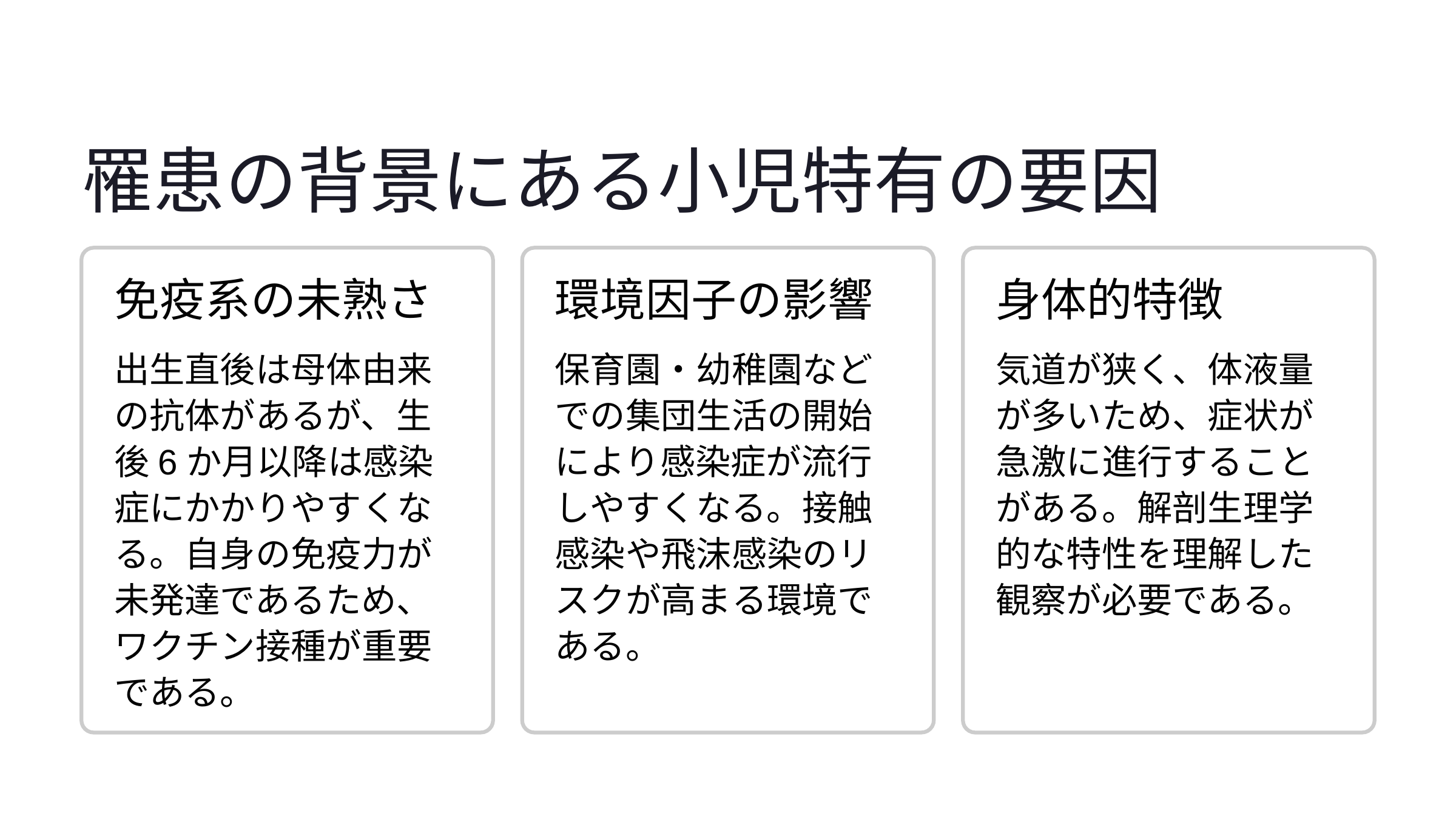

罹患の背景にある小児特有の要因

免疫系の未熟さ
環境因子の影響
身体的特徴
気道が狭く、体液量が多いため、症状が急激に進行することがある。解剖生理学的な特性を理解した観察が必要である。
出生直後は母体由来の抗体があるが、生後6か月以降は感染症にかかりやすくなる。自身の免疫力が未発達であるため、ワクチン接種が重要である。
保育園・幼稚園などでの集団生活の開始により感染症が流行しやすくなる。接触感染や飛沫感染のリスクが高まる環境である。